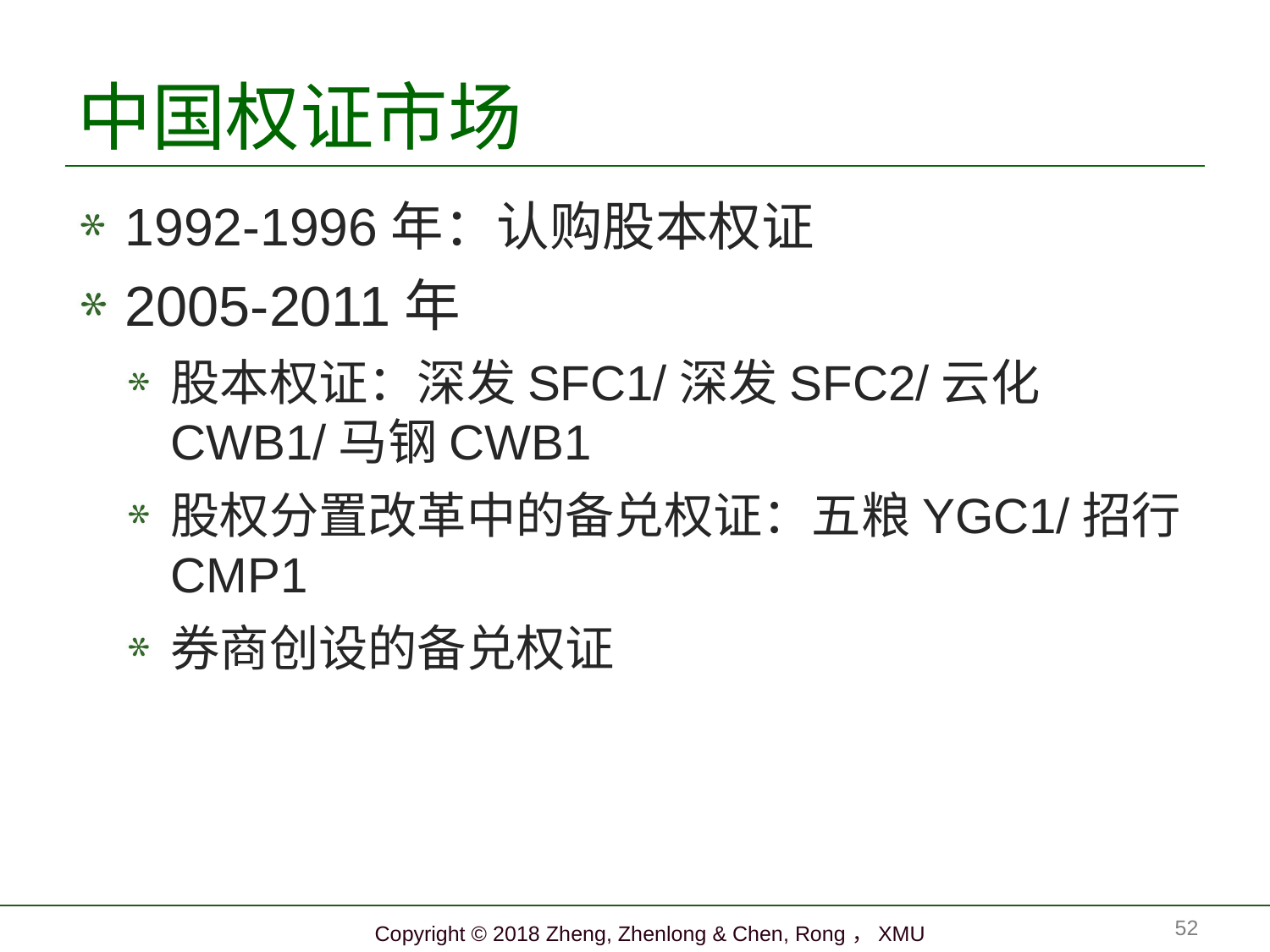

# 中国权证市场
1992-1996年：认购股本权证
2005-2011年
股本权证：深发SFC1/深发SFC2/云化CWB1/马钢CWB1
股权分置改革中的备兑权证：五粮YGC1/招行CMP1
券商创设的备兑权证

52